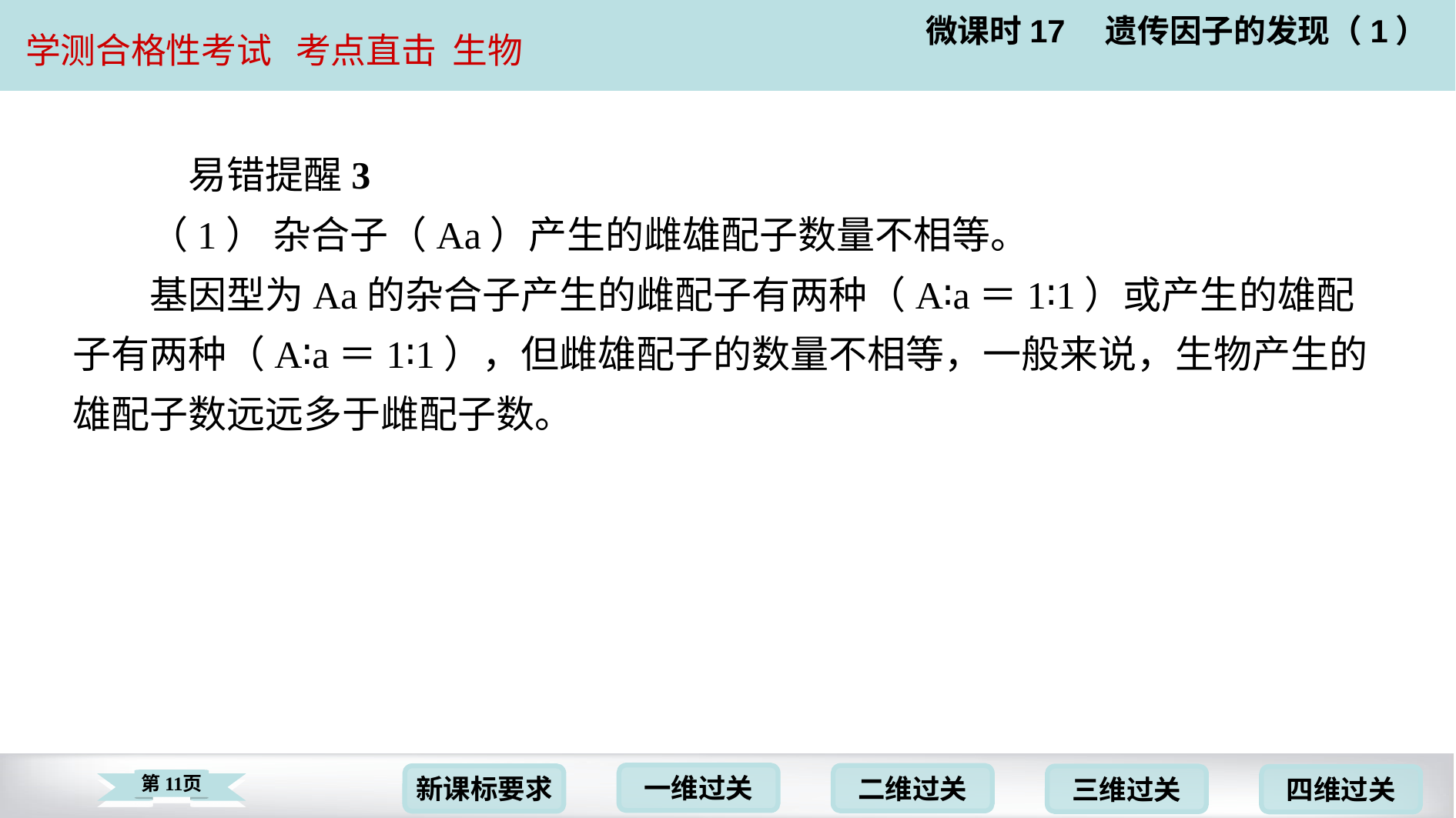

易错提醒3
（1） 杂合子（Aa）产生的雌雄配子数量不相等。
基因型为Aa的杂合子产生的雌配子有两种（A∶a＝1∶1）或产生的雄配子有两种（A∶a＝1∶1），但雌雄配子的数量不相等，一般来说，生物产生的雄配子数远远多于雌配子数。